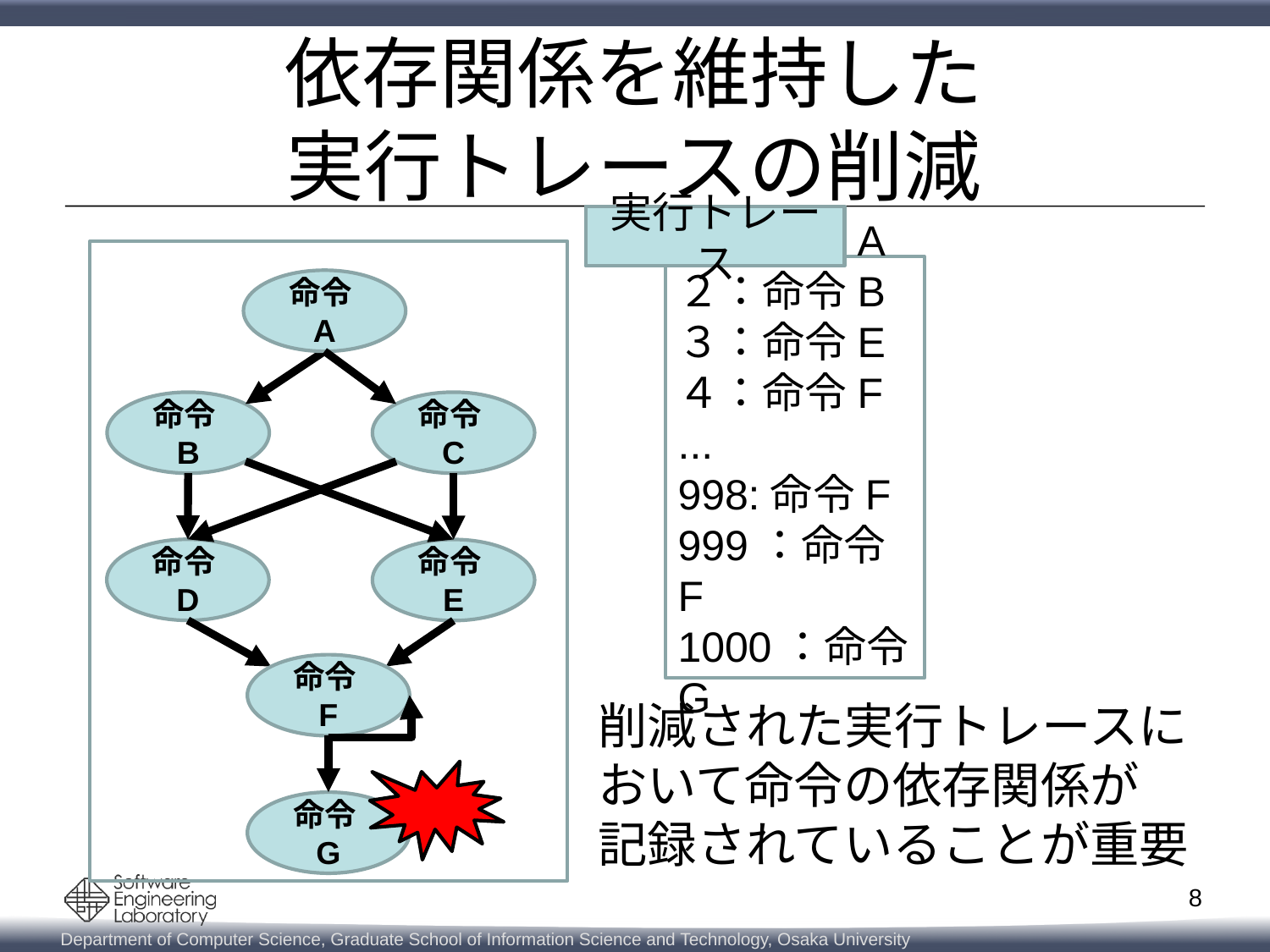

# 依存関係を維持した 実行トレースの削減
実行トレース

１：命令A
２：命令B
３：命令E
４：命令F
...
998:命令F
999：命令F
1000：命令G
命令A
命令B
命令C
命令D
命令E
命令F
削減された実行トレースに
おいて命令の依存関係が
記録されていることが重要

命令G
8